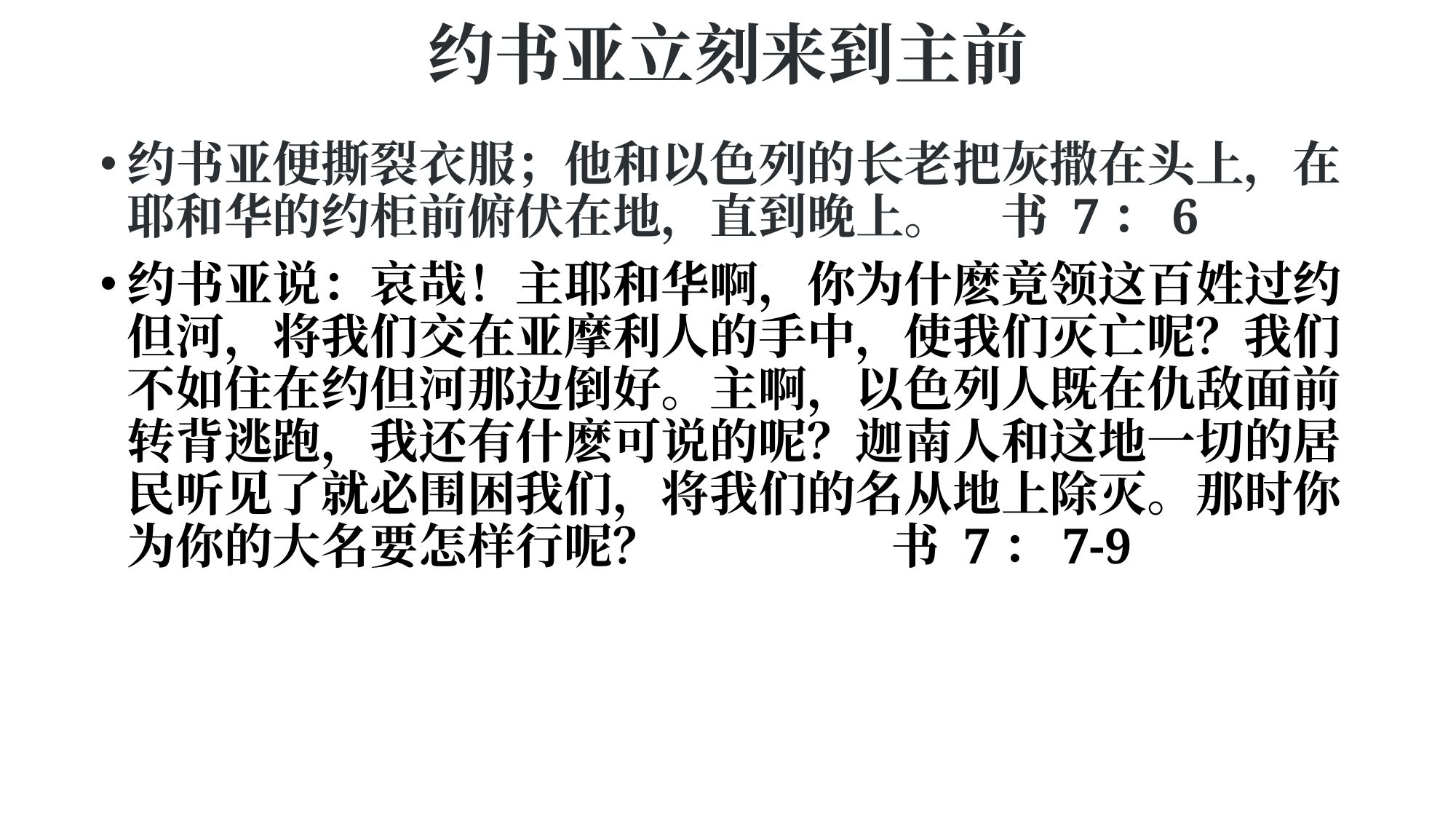

# 约书亚立刻来到主前
约书亚便撕裂衣服；他和以色列的长老把灰撒在头上，在耶和华的约柜前俯伏在地，直到晚上。	书 7：6
约书亚说：哀哉！主耶和华啊，你为什麽竟领这百姓过约但河，将我们交在亚摩利人的手中，使我们灭亡呢？我们不如住在约但河那边倒好。主啊，以色列人既在仇敌面前转背逃跑，我还有什麽可说的呢？迦南人和这地一切的居民听见了就必围困我们，将我们的名从地上除灭。那时你为你的大名要怎样行呢？			书 7：7-9